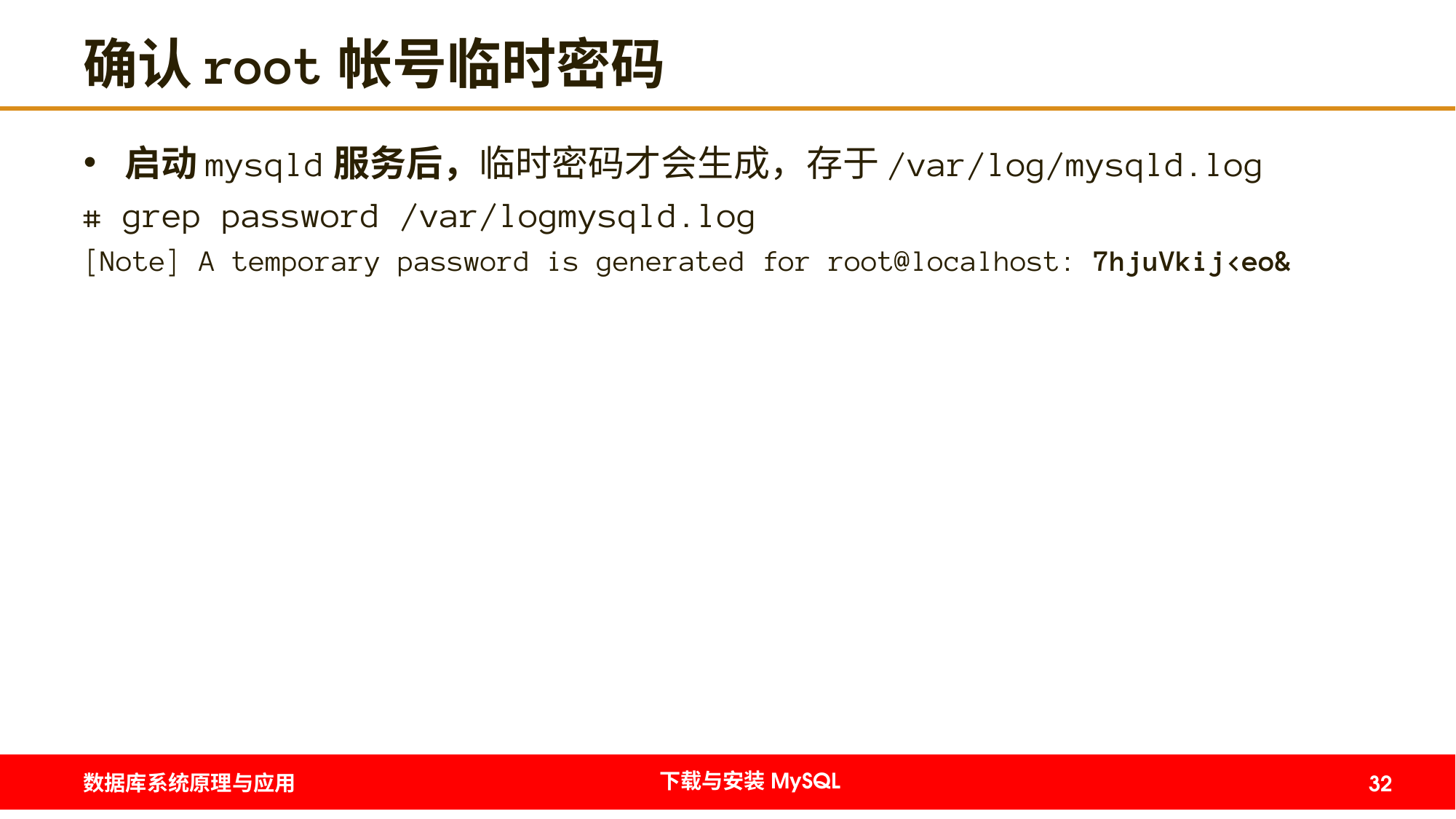

# 确认root帐号临时密码
启动mysqld服务后，临时密码才会生成，存于/var/log/mysqld.log
# grep password /var/logmysqld.log
[Note] A temporary password is generated for root@localhost: 7hjuVkij<eo&